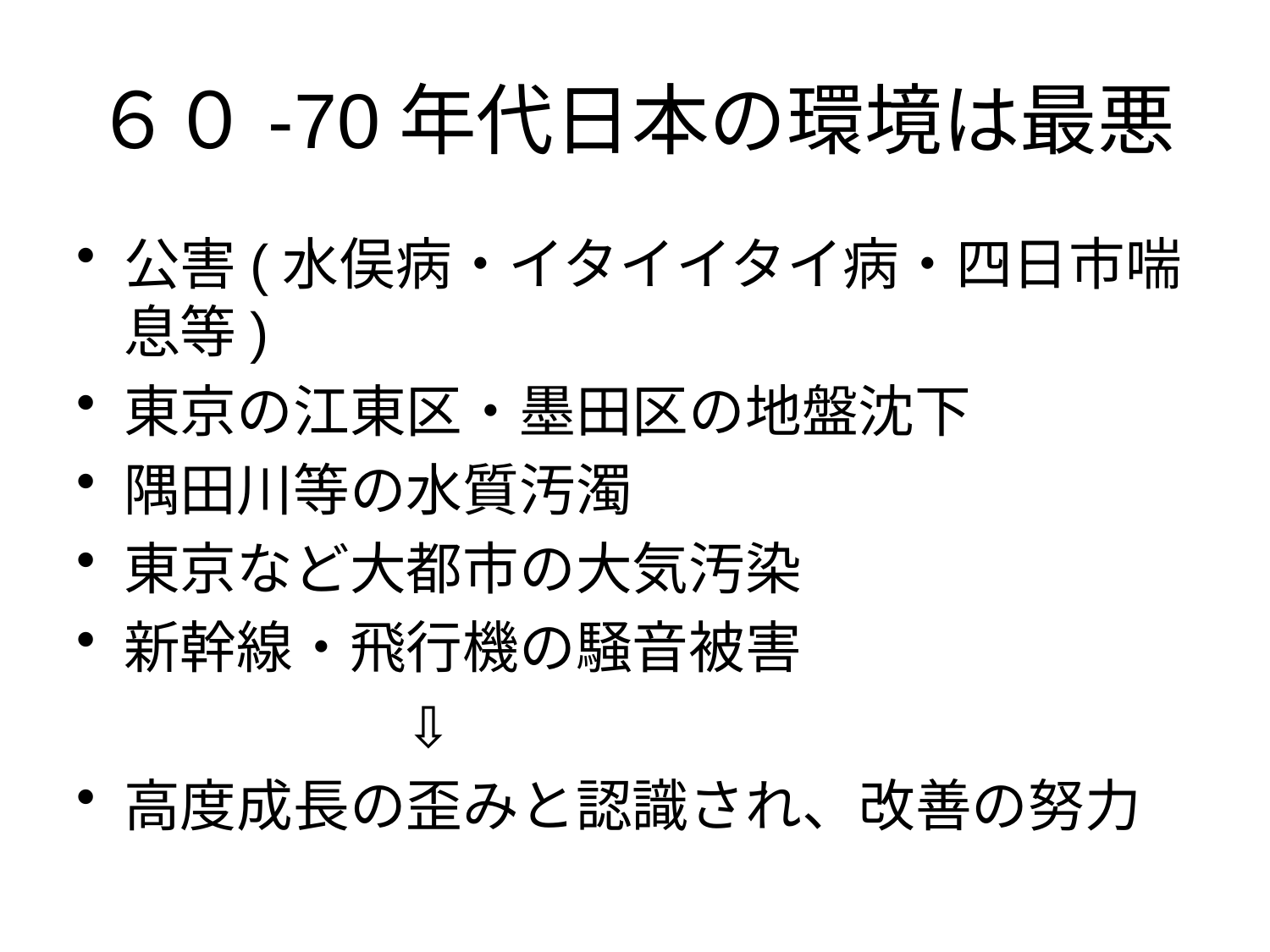

# ６０-70年代日本の環境は最悪
公害(水俣病・イタイイタイ病・四日市喘息等)
東京の江東区・墨田区の地盤沈下
隅田川等の水質汚濁
東京など大都市の大気汚染
新幹線・飛行機の騒音被害
                     ⇩
高度成長の歪みと認識され、改善の努力